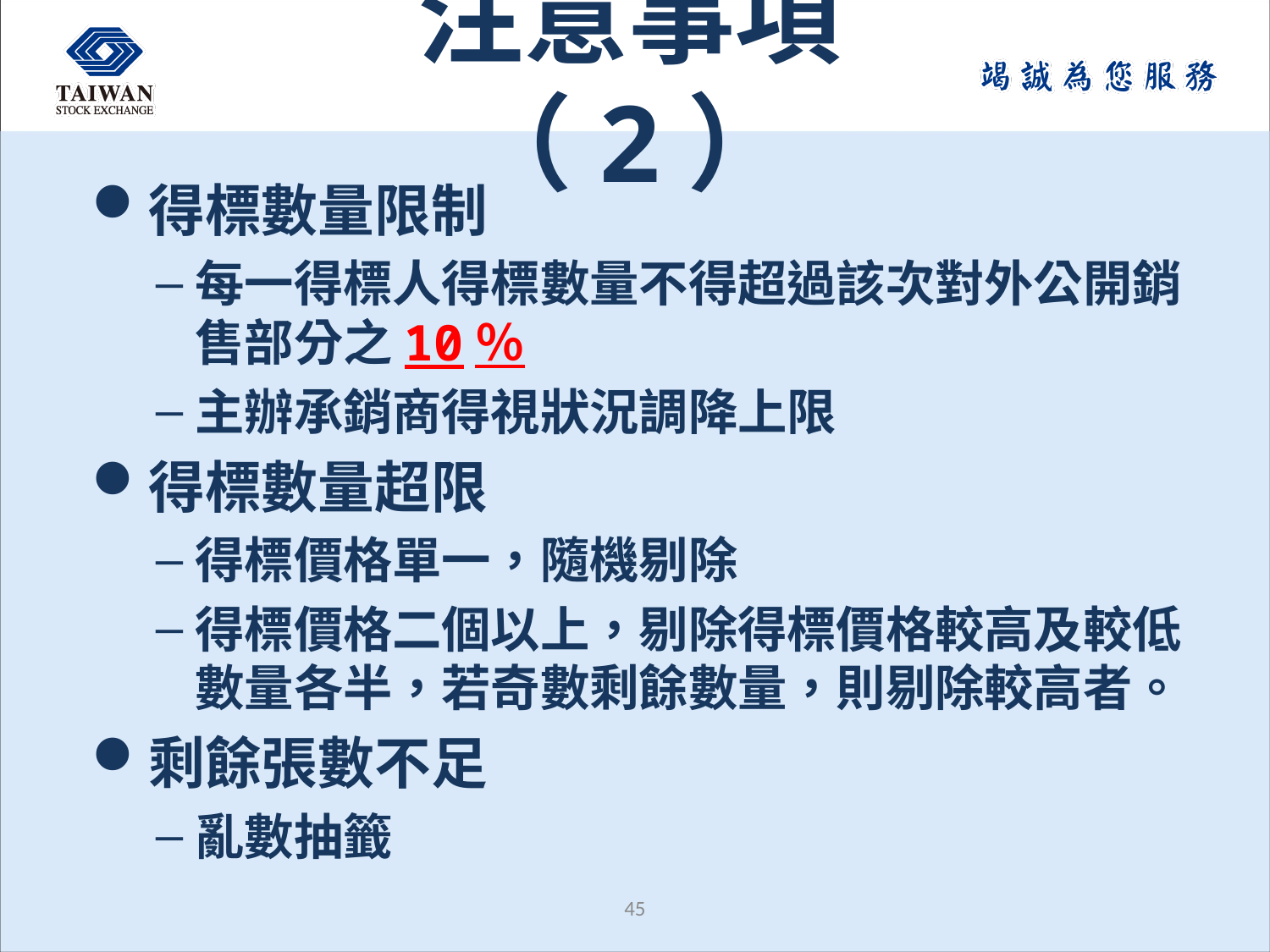

# 注意事項（2）
得標數量限制
每一得標人得標數量不得超過該次對外公開銷售部分之10％
主辦承銷商得視狀況調降上限
得標數量超限
得標價格單一，隨機剔除
得標價格二個以上，剔除得標價格較高及較低數量各半，若奇數剩餘數量，則剔除較高者。
剩餘張數不足
亂數抽籤
45